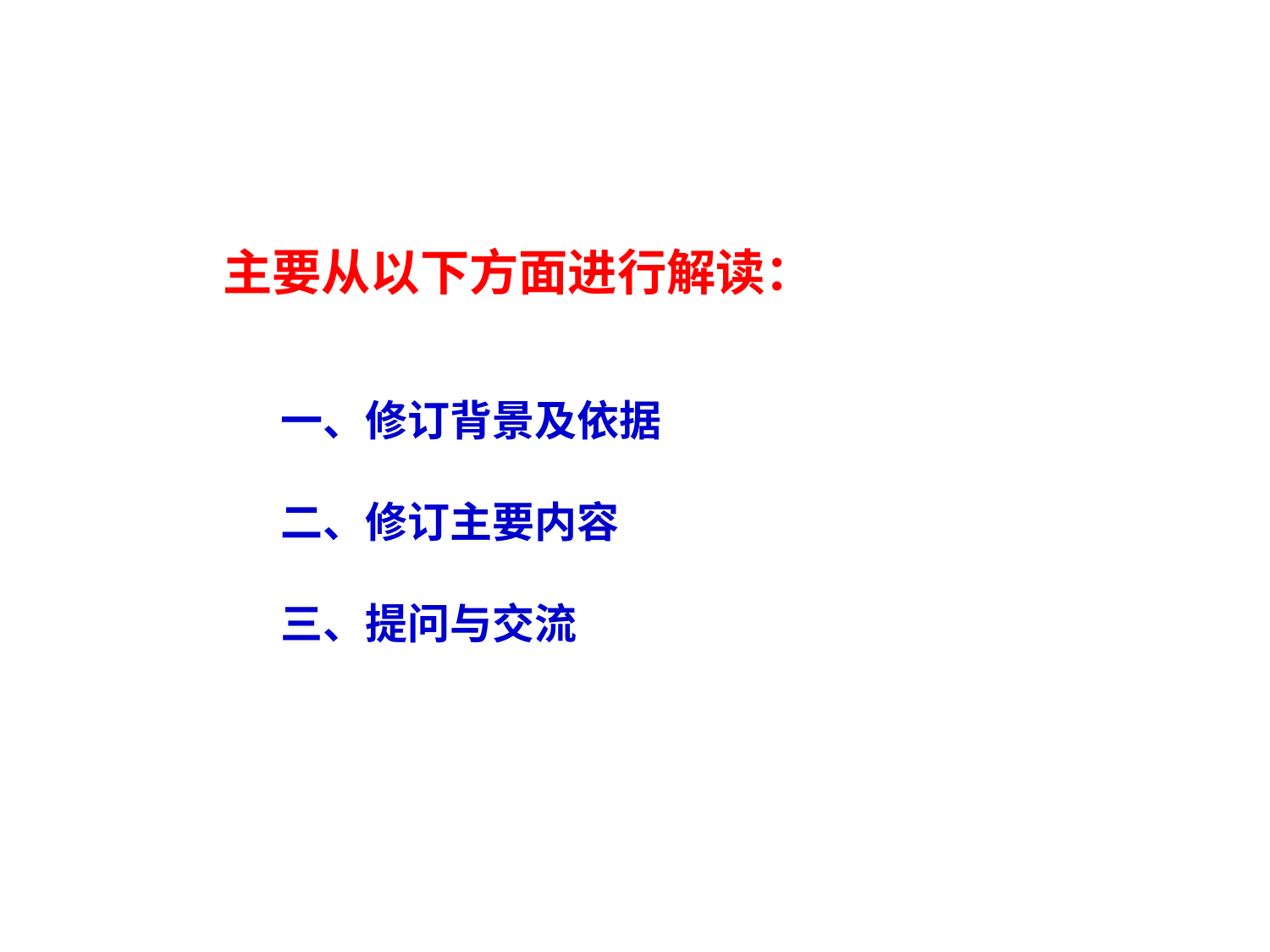

主要从以下方面进行解读：

     一、修订背景及依据

     二、修订主要内容

     三、提问与交流